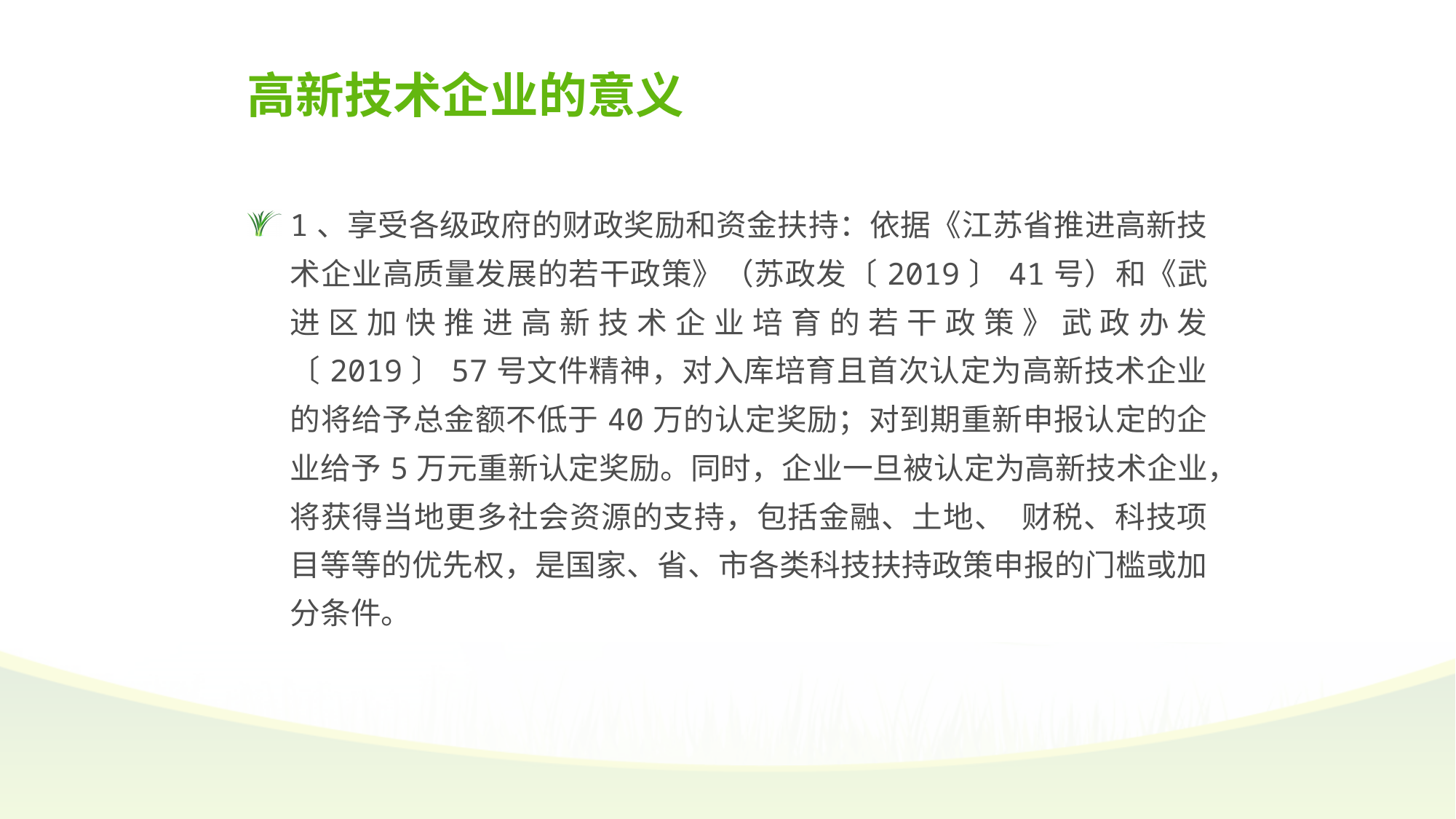

高新技术企业的意义
1、享受各级政府的财政奖励和资金扶持：依据《江苏省推进高新技术企业高质量发展的若干政策》（苏政发〔2019〕41号）和《武进区加快推进高新技术企业培育的若干政策》武政办发〔2019〕57号文件精神，对入库培育且首次认定为高新技术企业的将给予总金额不低于40万的认定奖励；对到期重新申报认定的企业给予5万元重新认定奖励。同时，企业一旦被认定为高新技术企业，将获得当地更多社会资源的支持，包括金融、土地、 财税、科技项目等等的优先权，是国家、省、市各类科技扶持政策申报的门槛或加分条件。